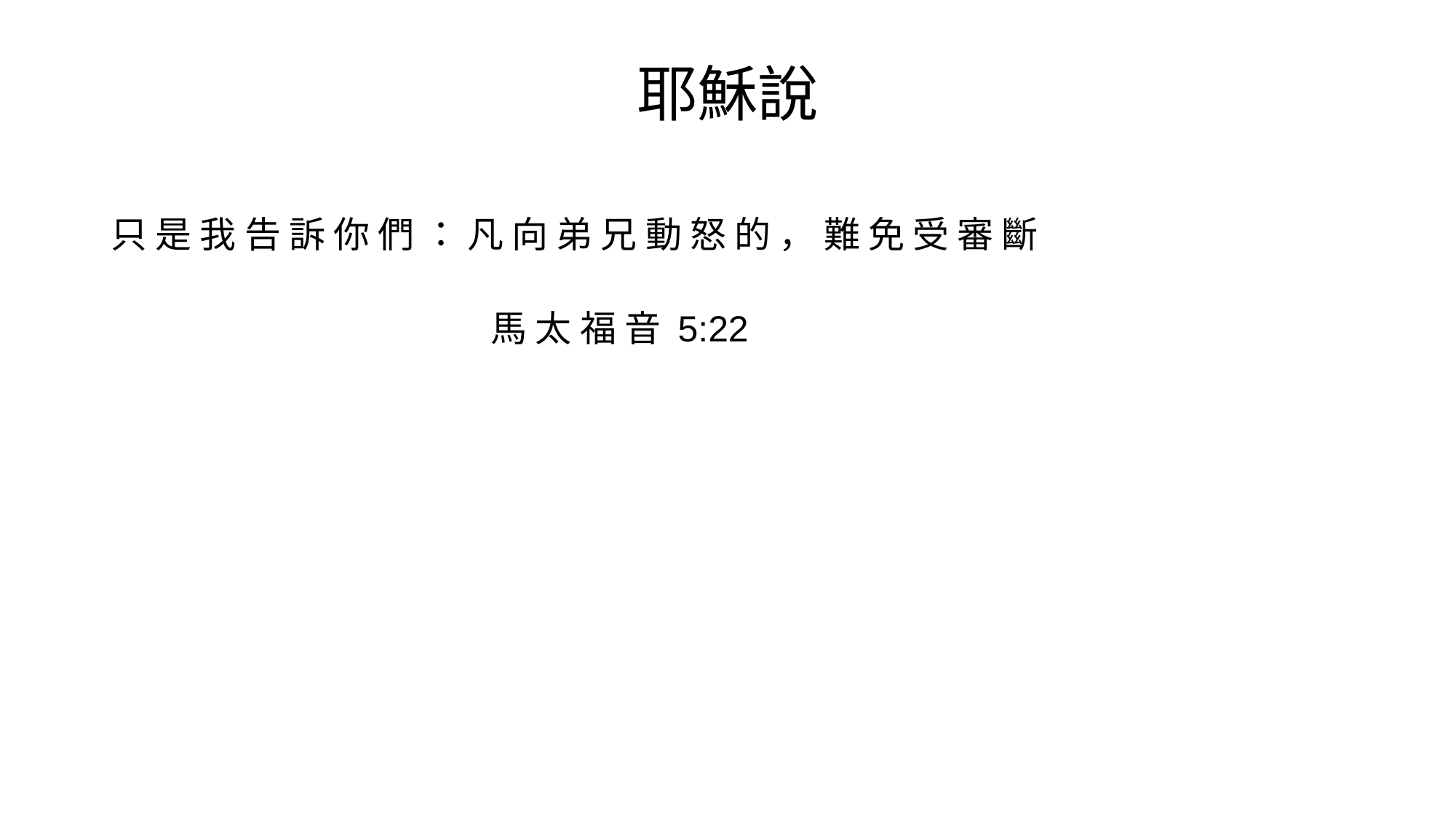

# 耶穌說

只 是 我 告 訴 你 們 ： 凡 向 弟 兄 動 怒 的 ， 難 免 受 審 斷
                                          馬 太 福 音 5:22